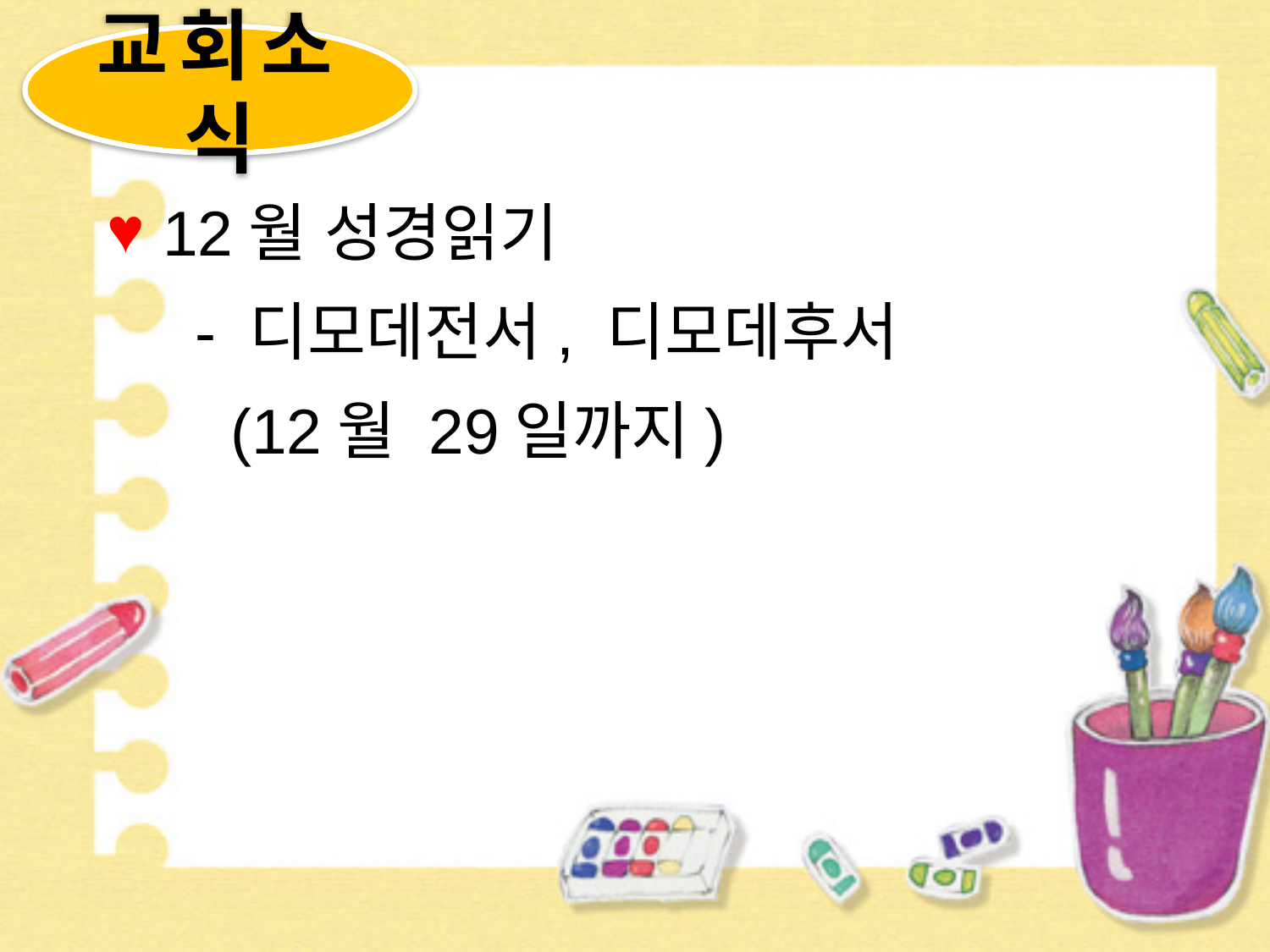

교회소식
 12월 성경읽기
     - 디모데전서, 디모데후서
       (12월 29일까지)